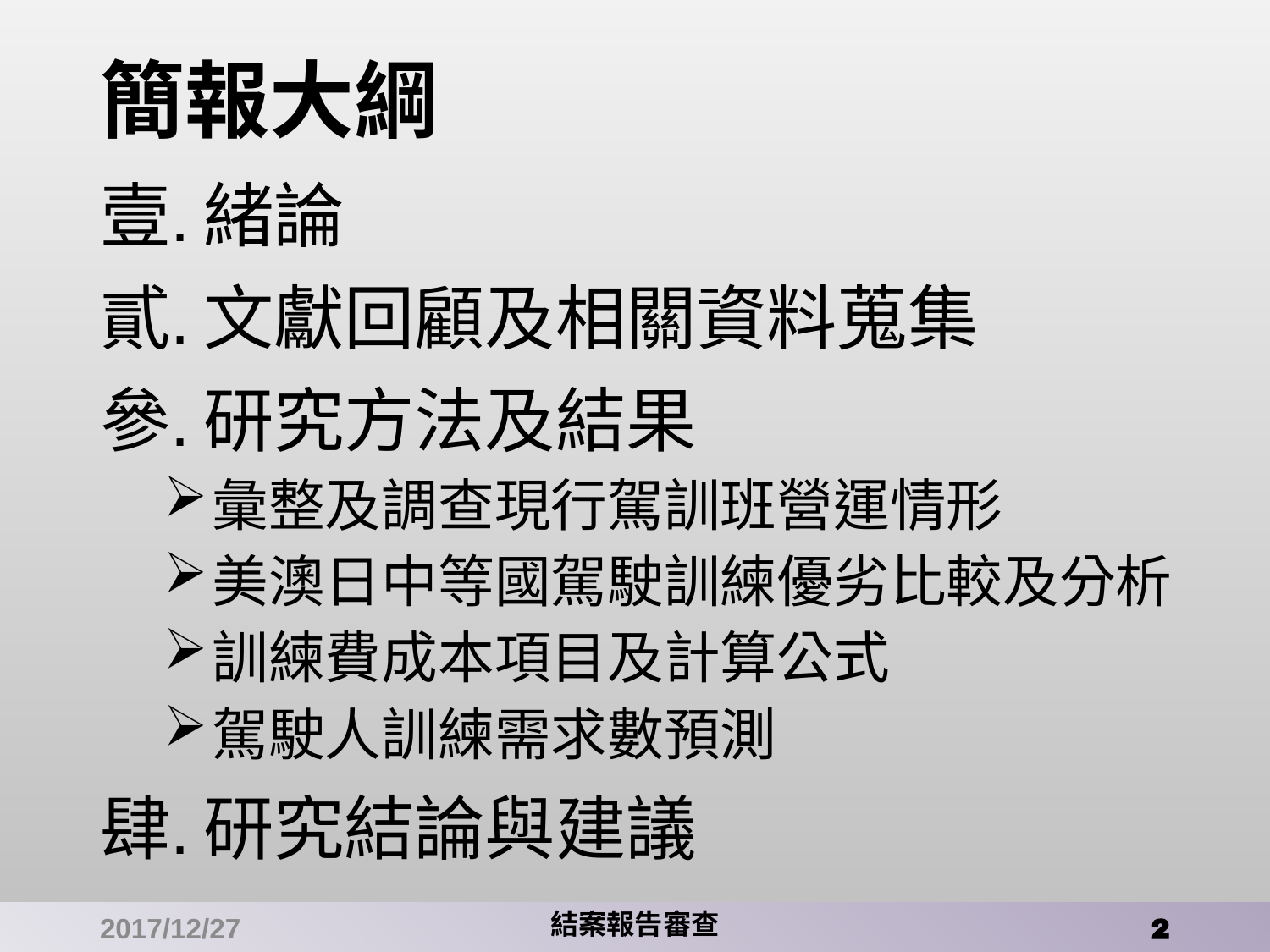

# 簡報大綱
緒論
文獻回顧及相關資料蒐集
研究方法及結果
彙整及調查現行駕訓班營運情形
美澳日中等國駕駛訓練優劣比較及分析
訓練費成本項目及計算公式
駕駛人訓練需求數預測
研究結論與建議
2017/12/27
結案報告審查
2